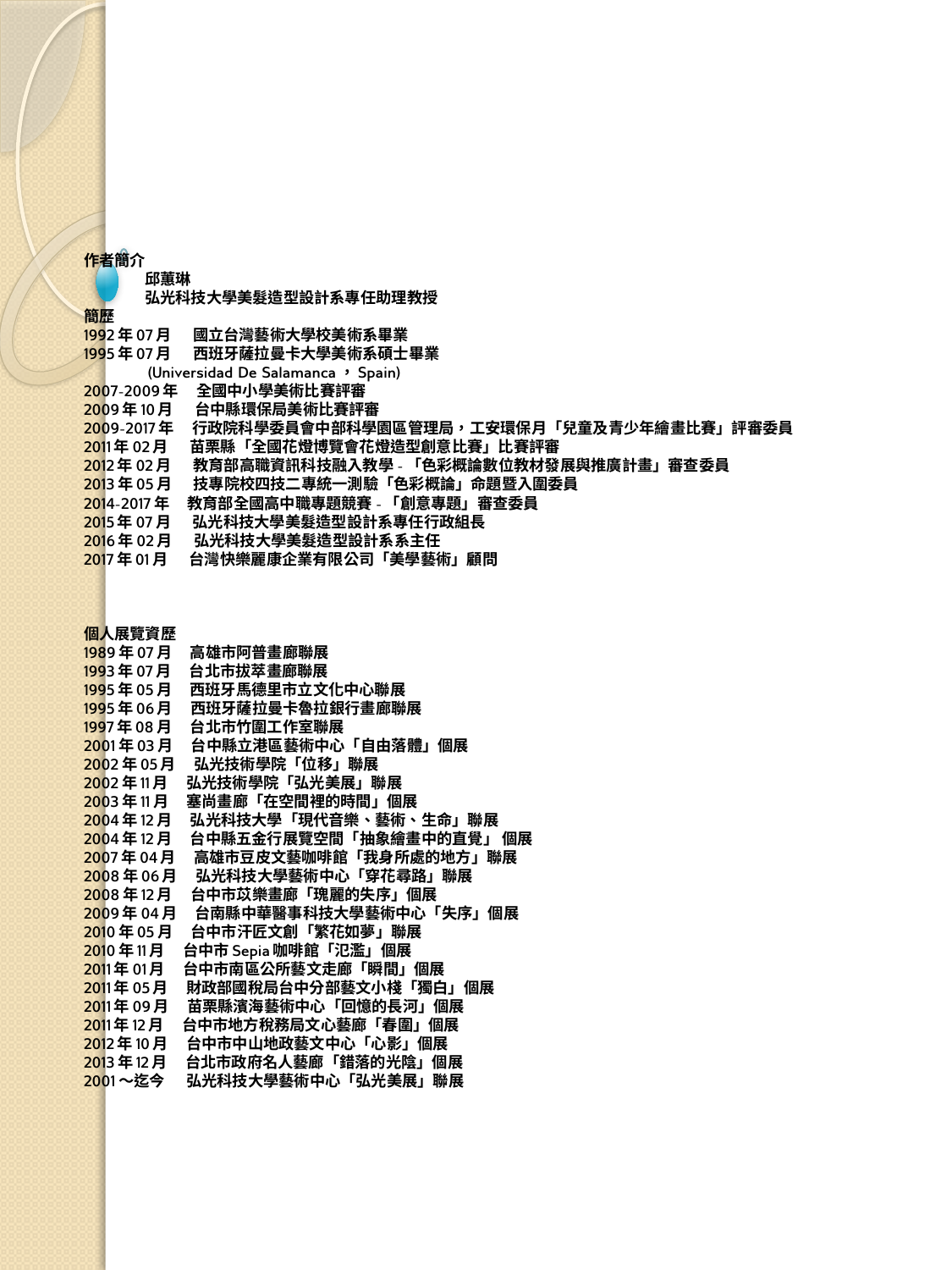

# 作者簡介 邱蕙琳 弘光科技大學美髮造型設計系專任助理教授 簡歷 1992年07月      國立台灣藝術大學校美術系畢業 1995年07月      西班牙薩拉曼卡大學美術系碩士畢業 (Universidad De Salamanca，Spain) 2007-2009年     全國中小學美術比賽評審 2009年10月      台中縣環保局美術比賽評審 2009-2017年     行政院科學委員會中部科學園區管理局，工安環保月「兒童及青少年繪畫比賽」評審委員 2011年02月      苗栗縣「全國花燈博覽會花燈造型創意比賽」比賽評審 2012年02月      教育部高職資訊科技融入教學-「色彩概論數位教材發展與推廣計畫」審查委員 2013年05月      技專院校四技二專統一測驗「色彩概論」命題暨入圍委員 2014-2017年     教育部全國高中職專題競賽-「創意專題」審查委員 2015年07月      弘光科技大學美髮造型設計系專任行政組長 2016年02月      弘光科技大學美髮造型設計系系主任 2017年01月      台灣快樂麗康企業有限公司「美學藝術」顧問 個人展覽資歷 1989年07月     高雄市阿普畫廊聯展 1993年07月     台北市拔萃畫廊聯展 1995年05月     西班牙馬德里市立文化中心聯展 1995年06月     西班牙薩拉曼卡魯拉銀行畫廊聯展 1997年08月     台北市竹圍工作室聯展 2001年03月     台中縣立港區藝術中心「自由落體」個展 2002年05月     弘光技術學院「位移」聯展 2002年11月     弘光技術學院「弘光美展」聯展 2003年11月     塞尚畫廊「在空間裡的時間」個展 2004年12月     弘光科技大學「現代音樂、藝術、生命」聯展 2004年12月     台中縣五金行展覽空間「抽象繪畫中的直覺」 個展 2007年04月     高雄市豆皮文藝咖啡館「我身所處的地方」聯展 2008年06月     弘光科技大學藝術中心「穿花尋路」聯展 2008年12月     台中市苡樂畫廊「瑰麗的失序」個展 2009年04月     台南縣中華醫事科技大學藝術中心「失序」個展 2010年05月     台中市汗匠文創「繁花如夢」聯展 2010年11月     台中市Sepia咖啡館「氾濫」個展 2011年01月     台中市南區公所藝文走廊「瞬間」個展 2011年05月     財政部國稅局台中分部藝文小棧「獨白」個展 2011年09月     苗栗縣濱海藝術中心「回憶的長河」個展 2011年12月     台中市地方稅務局文心藝廊「春圍」個展 2012年10月     台中市中山地政藝文中心「心影」個展 2013年12月     台北市政府名人藝廊「錯落的光陰」個展 2001〜迄今      弘光科技大學藝術中心「弘光美展」聯展